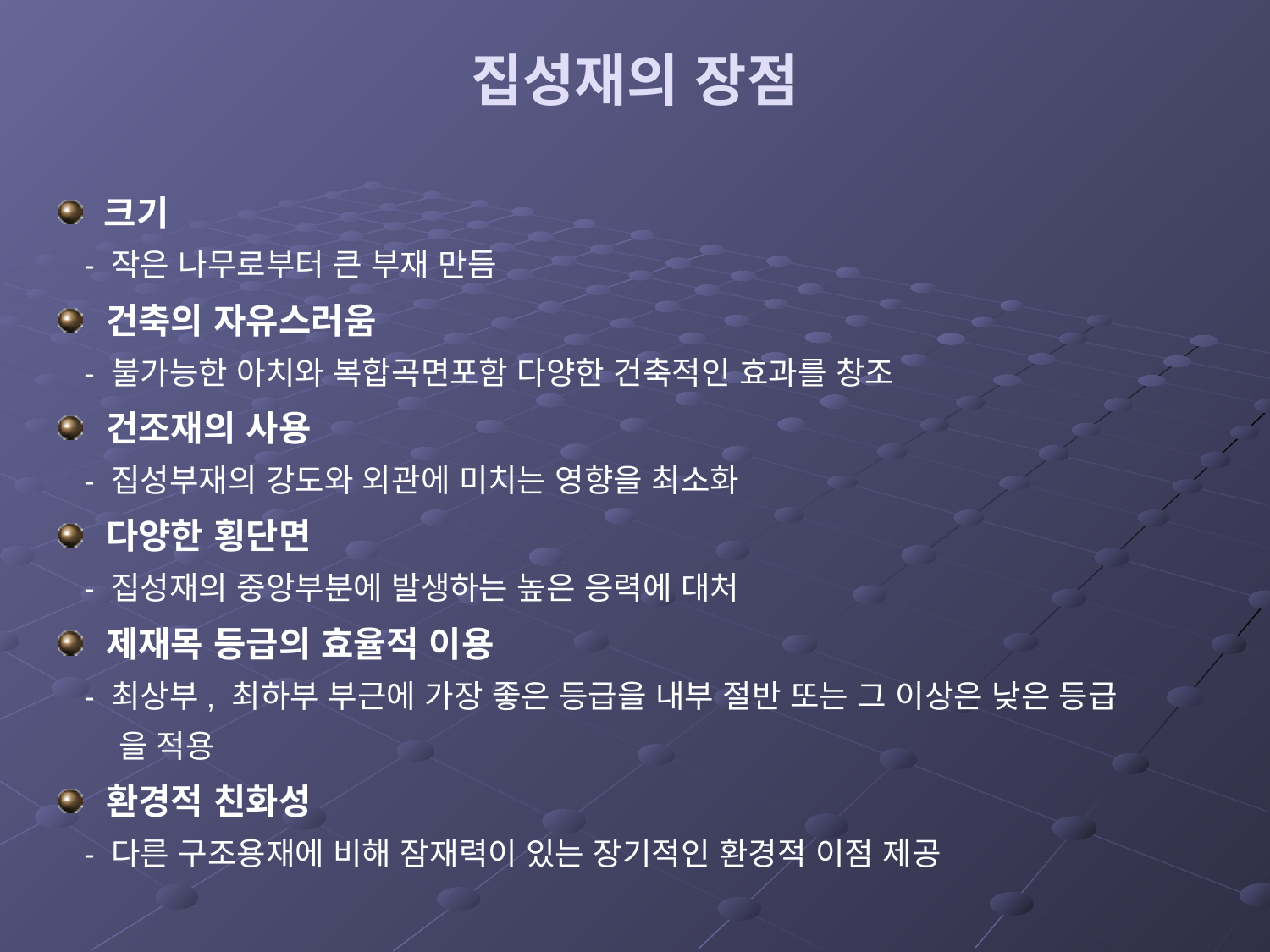

# 집성재의 장점
 크기
   - 작은 나무로부터 큰 부재 만듬
 건축의 자유스러움
   - 불가능한 아치와 복합곡면포함 다양한 건축적인 효과를 창조
 건조재의 사용
   - 집성부재의 강도와 외관에 미치는 영향을 최소화
 다양한 횡단면
   - 집성재의 중앙부분에 발생하는 높은 응력에 대처
 제재목 등급의 효율적 이용
   - 최상부, 최하부 부근에 가장 좋은 등급을 내부 절반 또는 그 이상은 낮은 등급
      을 적용
 환경적 친화성
   - 다른 구조용재에 비해 잠재력이 있는 장기적인 환경적 이점 제공